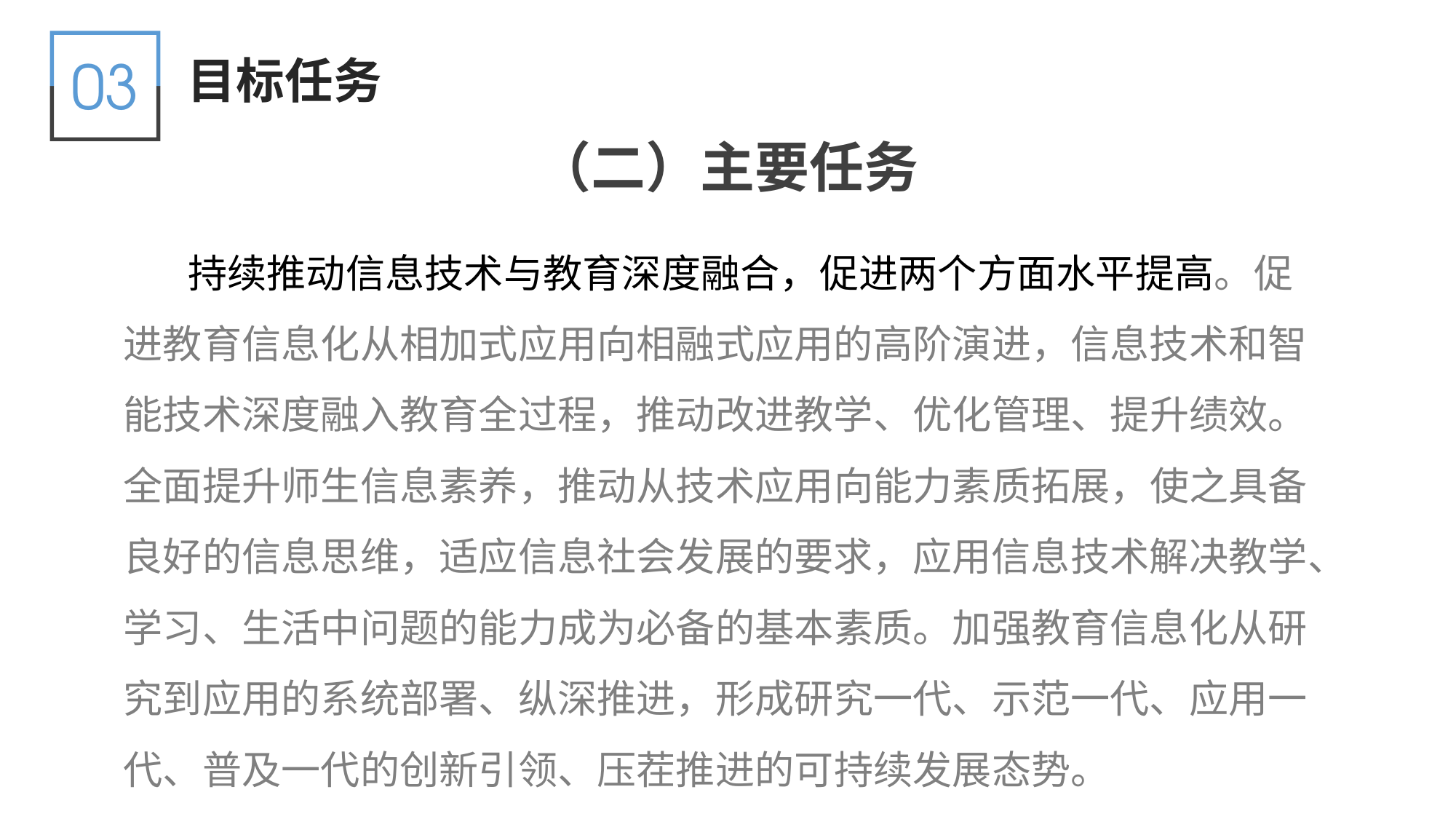

03
目标任务

（二）主要任务
持续推动信息技术与教育深度融合，促进两个方面水平提高。促进教育信息化从相加式应用向相融式应用的高阶演进，信息技术和智能技术深度融入教育全过程，推动改进教学、优化管理、提升绩效。全面提升师生信息素养，推动从技术应用向能力素质拓展，使之具备良好的信息思维，适应信息社会发展的要求，应用信息技术解决教学、学习、生活中问题的能力成为必备的基本素质。加强教育信息化从研究到应用的系统部署、纵深推进，形成研究一代、示范一代、应用一代、普及一代的创新引领、压茬推进的可持续发展态势。